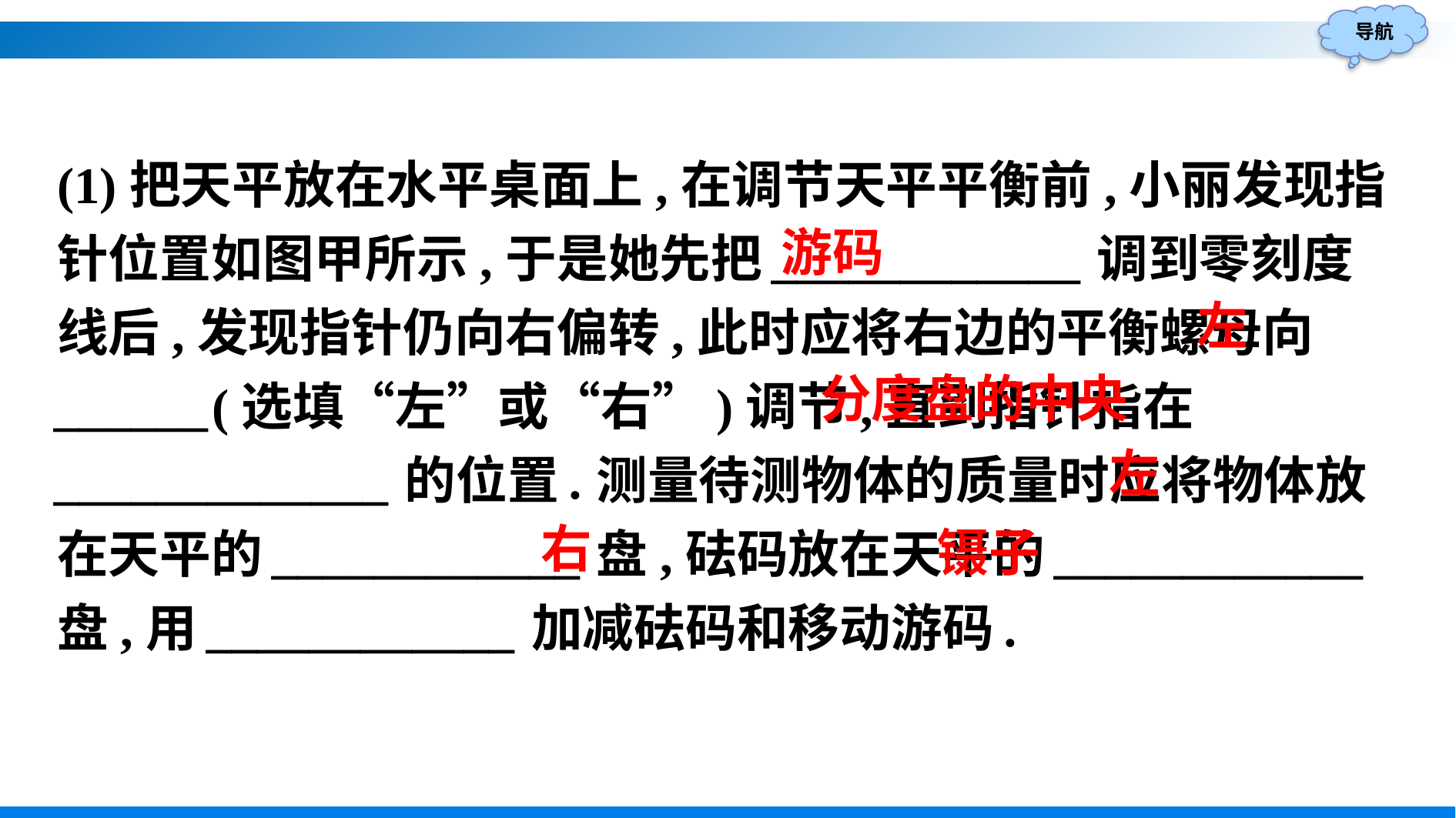

(1)把天平放在水平桌面上,在调节天平平衡前,小丽发现指针位置如图甲所示,于是她先把____________调到零刻度线后,发现指针仍向右偏转,此时应将右边的平衡螺母向______(选填“左”或“右”)调节,直到指针指在_____________的位置.测量待测物体的质量时应将物体放在天平的____________盘,砝码放在天平的____________盘,用____________加减砝码和移动游码.
游码
左
分度盘的中央
左
镊子
右